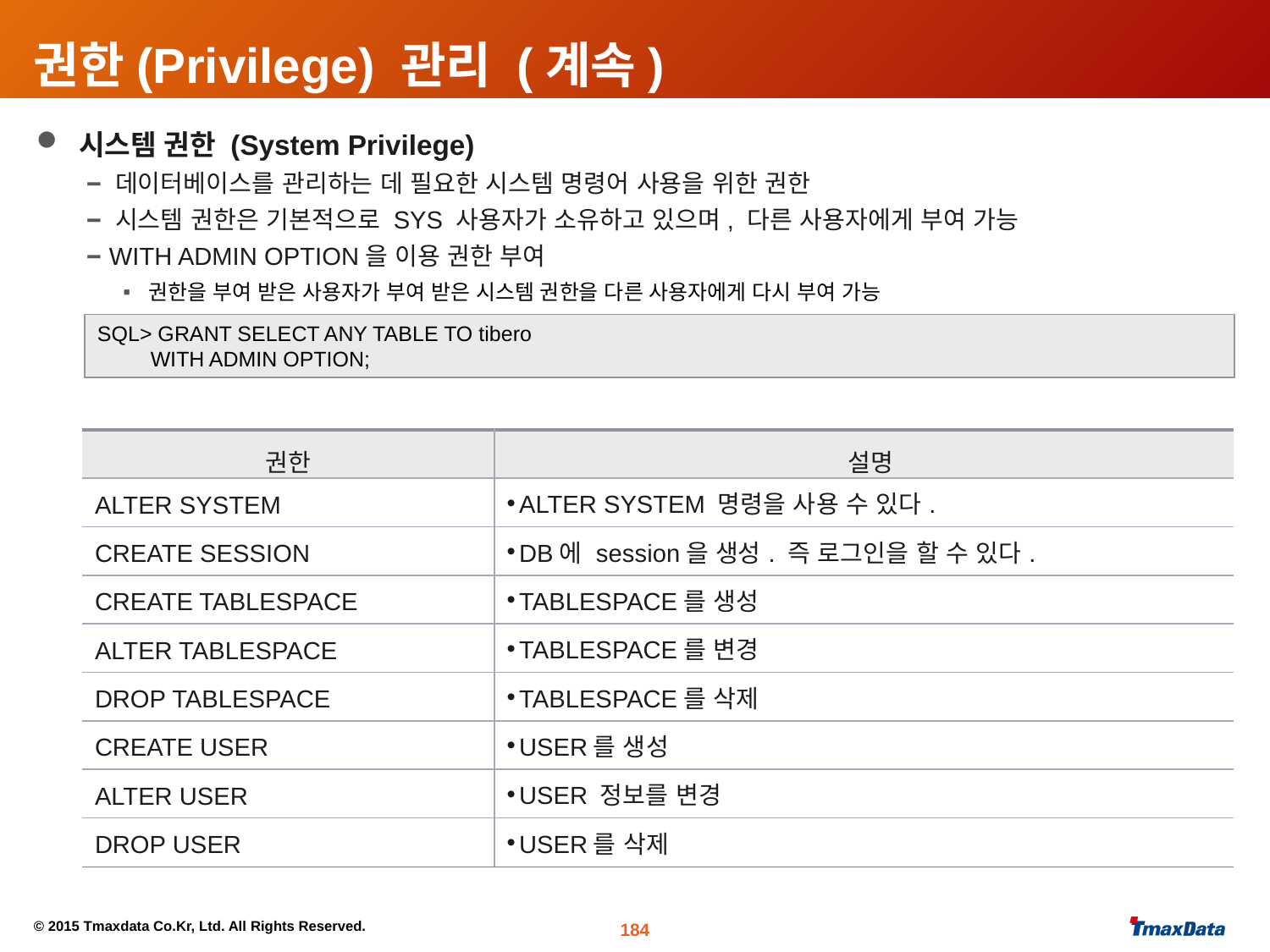

# 권한(Privilege) 관리 (계속)
 시스템 권한 (System Privilege)
 데이터베이스를 관리하는 데 필요한 시스템 명령어 사용을 위한 권한
 시스템 권한은 기본적으로 SYS 사용자가 소유하고 있으며, 다른 사용자에게 부여 가능
 WITH ADMIN OPTION을 이용 권한 부여
권한을 부여 받은 사용자가 부여 받은 시스템 권한을 다른 사용자에게 다시 부여 가능

 스키마 오브젝트 권한 종류

SQL> GRANT SELECT ANY TABLE TO tibero
         WITH ADMIN OPTION;
| 권한 | 설명 |
| --- | --- |
| ALTER SYSTEM | ALTER SYSTEM 명령을 사용 수 있다. |
| CREATE SESSION | DB에 session을 생성. 즉 로그인을 할 수 있다. |
| CREATE TABLESPACE | TABLESPACE를 생성 |
| ALTER TABLESPACE | TABLESPACE를 변경 |
| DROP TABLESPACE | TABLESPACE를 삭제 |
| CREATE USER | USER를 생성 |
| ALTER USER | USER 정보를 변경 |
| DROP USER | USER를 삭제 |